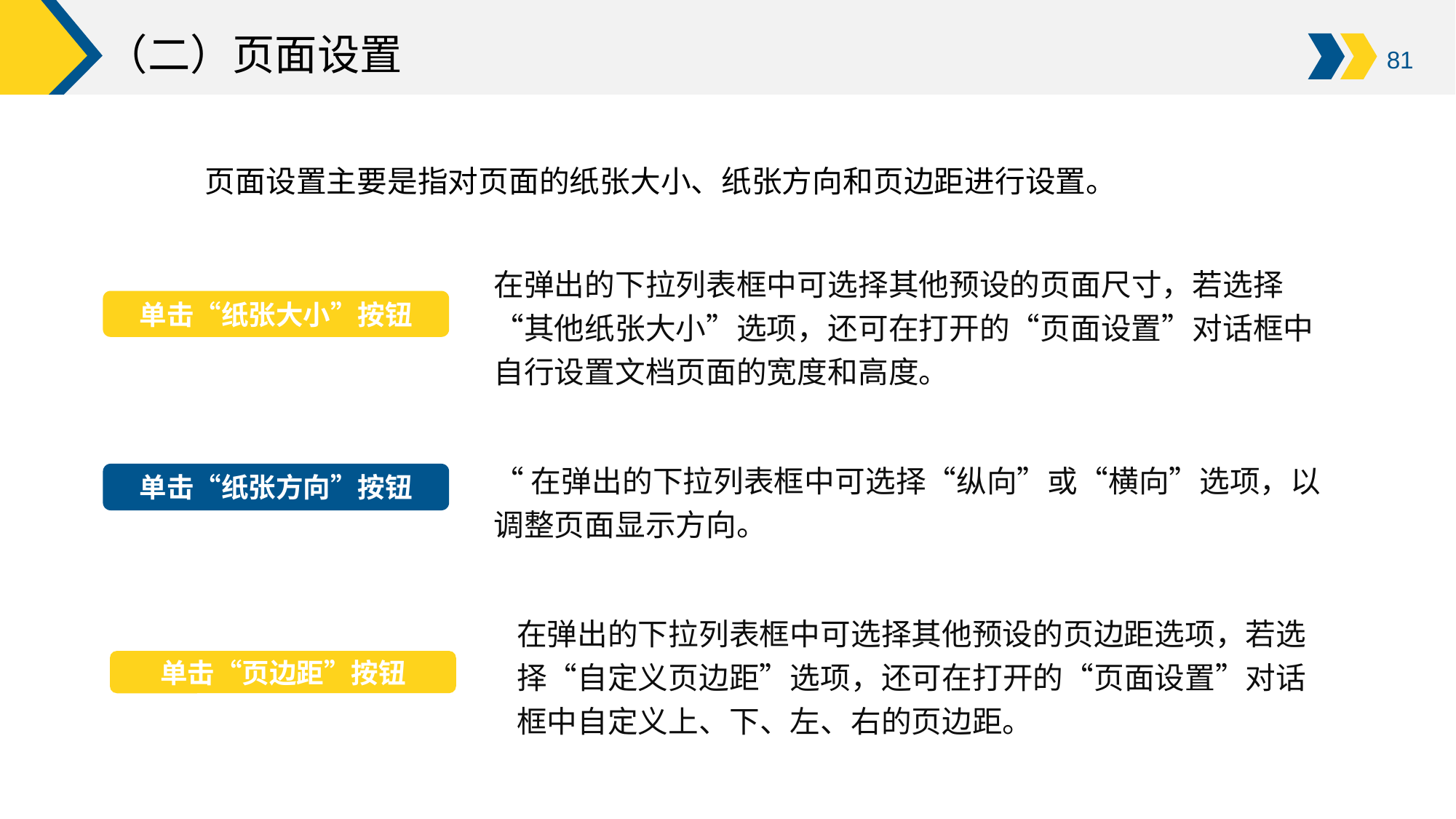

# （二）页面设置
2．未来新一代计算机芯片技术
页面设置主要是指对页面的纸张大小、纸张方向和页边距进行设置。
在弹出的下拉列表框中可选择其他预设的页面尺寸，若选择“其他纸张大小”选项，还可在打开的“页面设置”对话框中自行设置文档页面的宽度和高度。
单击“纸张大小”按钮
“在弹出的下拉列表框中可选择“纵向”或“横向”选项，以调整页面显示方向。
单击“纸张方向”按钮
在弹出的下拉列表框中可选择其他预设的页边距选项，若选择“自定义页边距”选项，还可在打开的“页面设置”对话框中自定义上、下、左、右的页边距。
单击“页边距”按钮